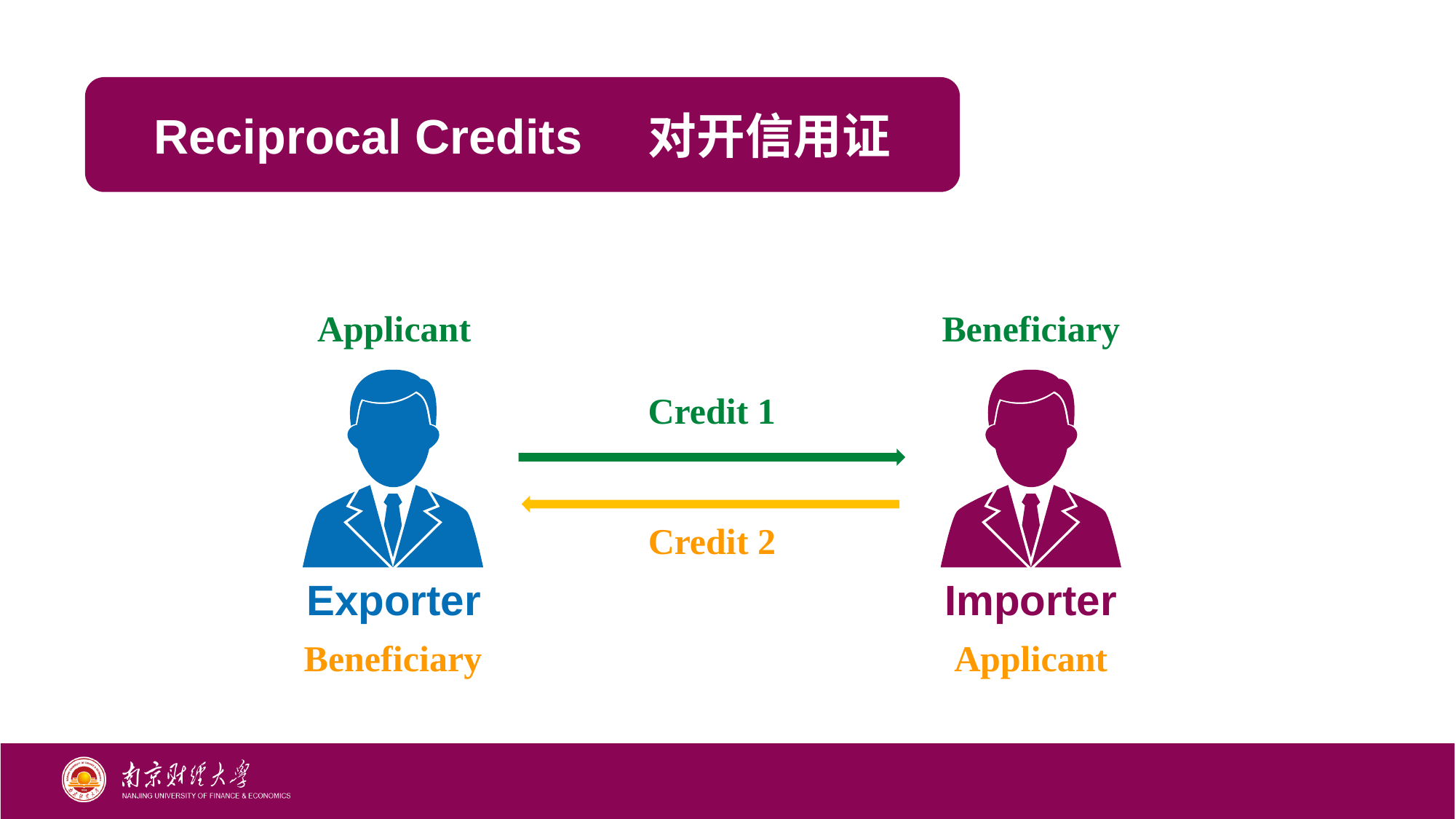

Reciprocal Credits    对开信用证
Applicant
Beneficiary

Exporter

Importer
Credit 1

Credit 2
Beneficiary
Applicant